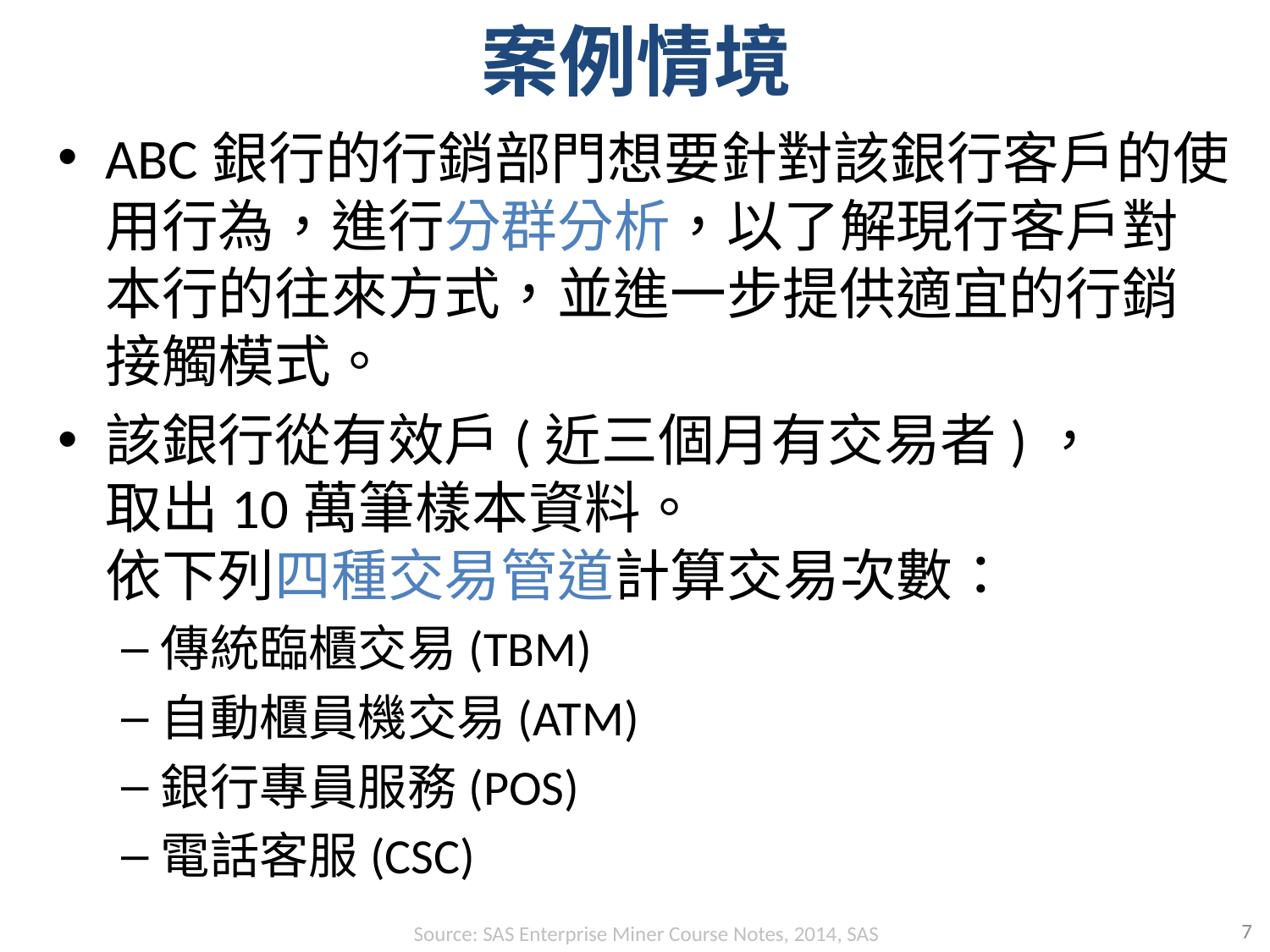

# 案例情境
ABC銀行的行銷部門想要針對該銀行客戶的使用行為，進行分群分析，以了解現行客戶對本行的往來方式，並進一步提供適宜的行銷接觸模式。
該銀行從有效戶(近三個月有交易者)，
取出10萬筆樣本資料。
依下列四種交易管道計算交易次數：
傳統臨櫃交易(TBM)
自動櫃員機交易(ATM)
銀行專員服務(POS)
電話客服(CSC)
7
Source: SAS Enterprise Miner Course Notes, 2014, SAS